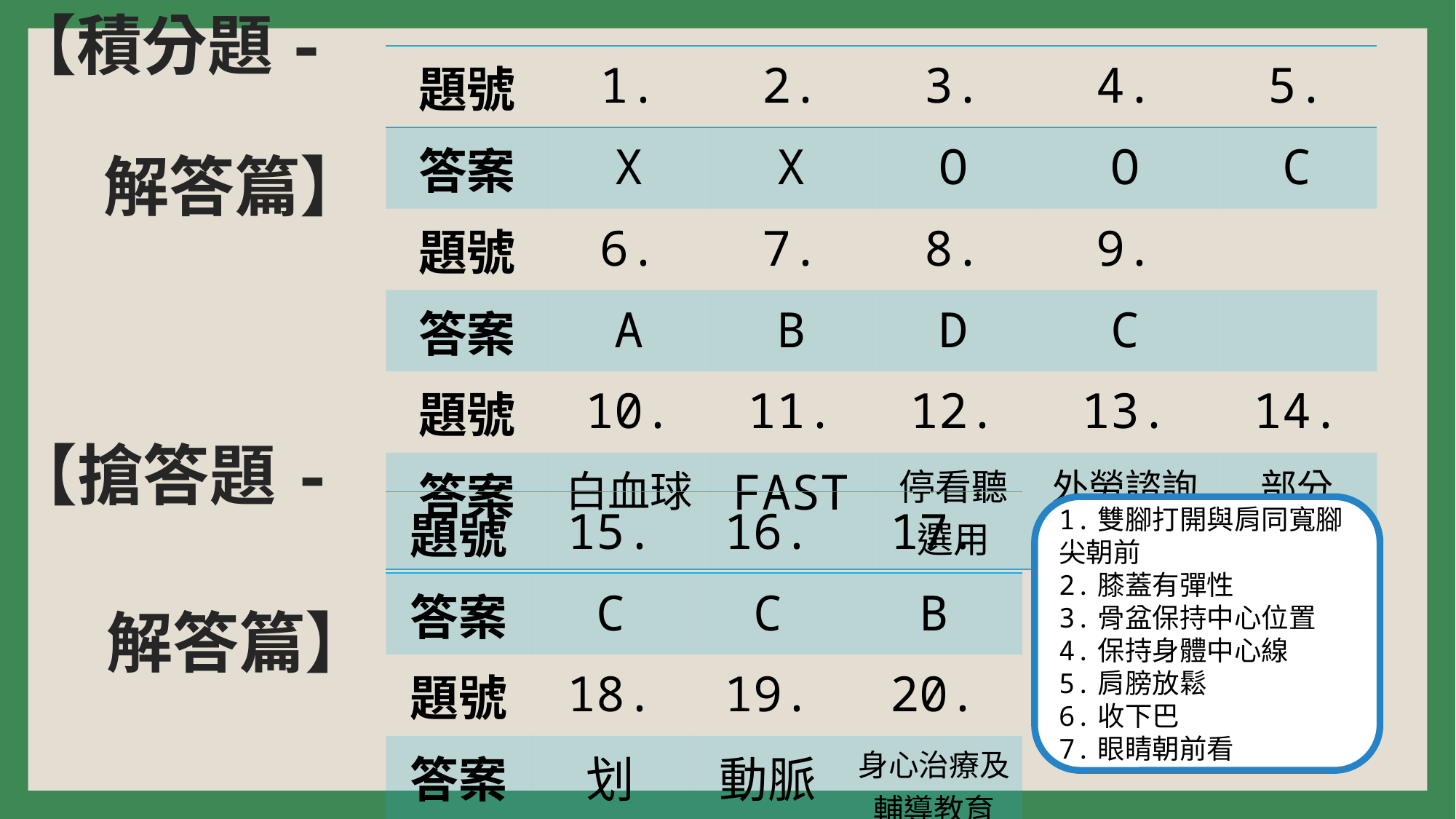

# 【積分題- 解答篇】
| 題號 | 1. | 2. | 3. | 4. | 5. |
| --- | --- | --- | --- | --- | --- |
| 答案 | X | X | O | O | C |
| 題號 | 6. | 7. | 8. | 9. |  |
| 答案 | A | B | D | C |  |
| 題號 | 10. | 11. | 12. | 13. | 14. |
| 答案 | 白血球 | FAST | 停看聽選用 | 外勞諮詢中心 | 部分 負擔 |
【搶答題-
  解答篇】
| 題號 | 15. | 16. | 17. |
| --- | --- | --- | --- |
| 答案 | C | C | B |
| 題號 | 18. | 19. | 20. |
| 答案 | 划 | 動脈 | 身心治療及輔導教育 |
1.雙腳打開與肩同寬腳尖朝前
2.膝蓋有彈性
3.骨盆保持中心位置
4.保持身體中心線
5.肩膀放鬆
6.收下巴
7.眼睛朝前看